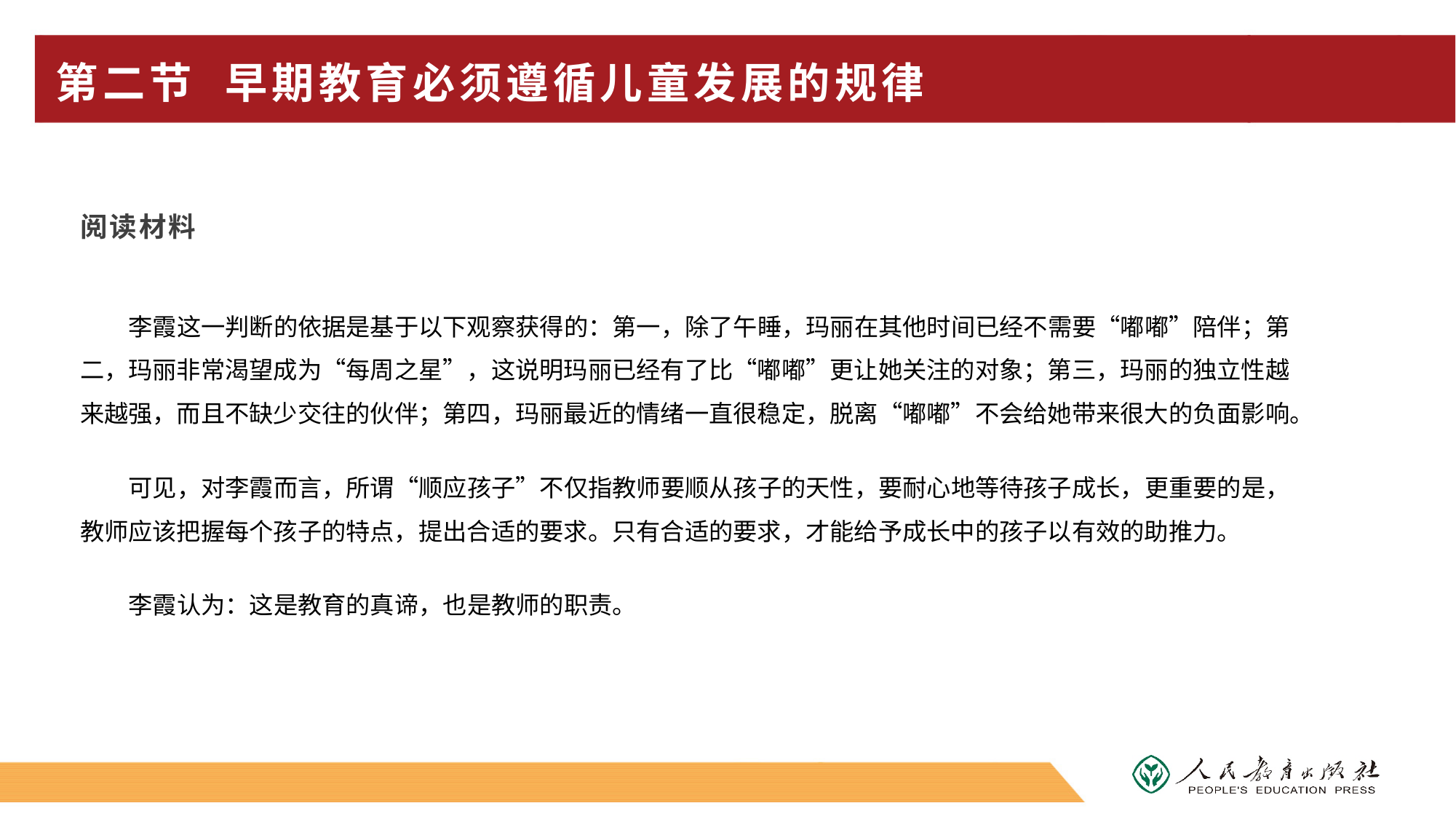

# 第二节  早期教育必须遵循儿童发展的规律
阅读材料
李霞这一判断的依据是基于以下观察获得的：第一，除了午睡，玛丽在其他时间已经不需要“嘟嘟”陪伴；第二，玛丽非常渴望成为“每周之星”，这说明玛丽已经有了比“嘟嘟”更让她关注的对象；第三，玛丽的独立性越来越强，而且不缺少交往的伙伴；第四，玛丽最近的情绪一直很稳定，脱离“嘟嘟”不会给她带来很大的负面影响。
可见，对李霞而言，所谓“顺应孩子”不仅指教师要顺从孩子的天性，要耐心地等待孩子成长，更重要的是，教师应该把握每个孩子的特点，提出合适的要求。只有合适的要求，才能给予成长中的孩子以有效的助推力。
李霞认为：这是教育的真谛，也是教师的职责。